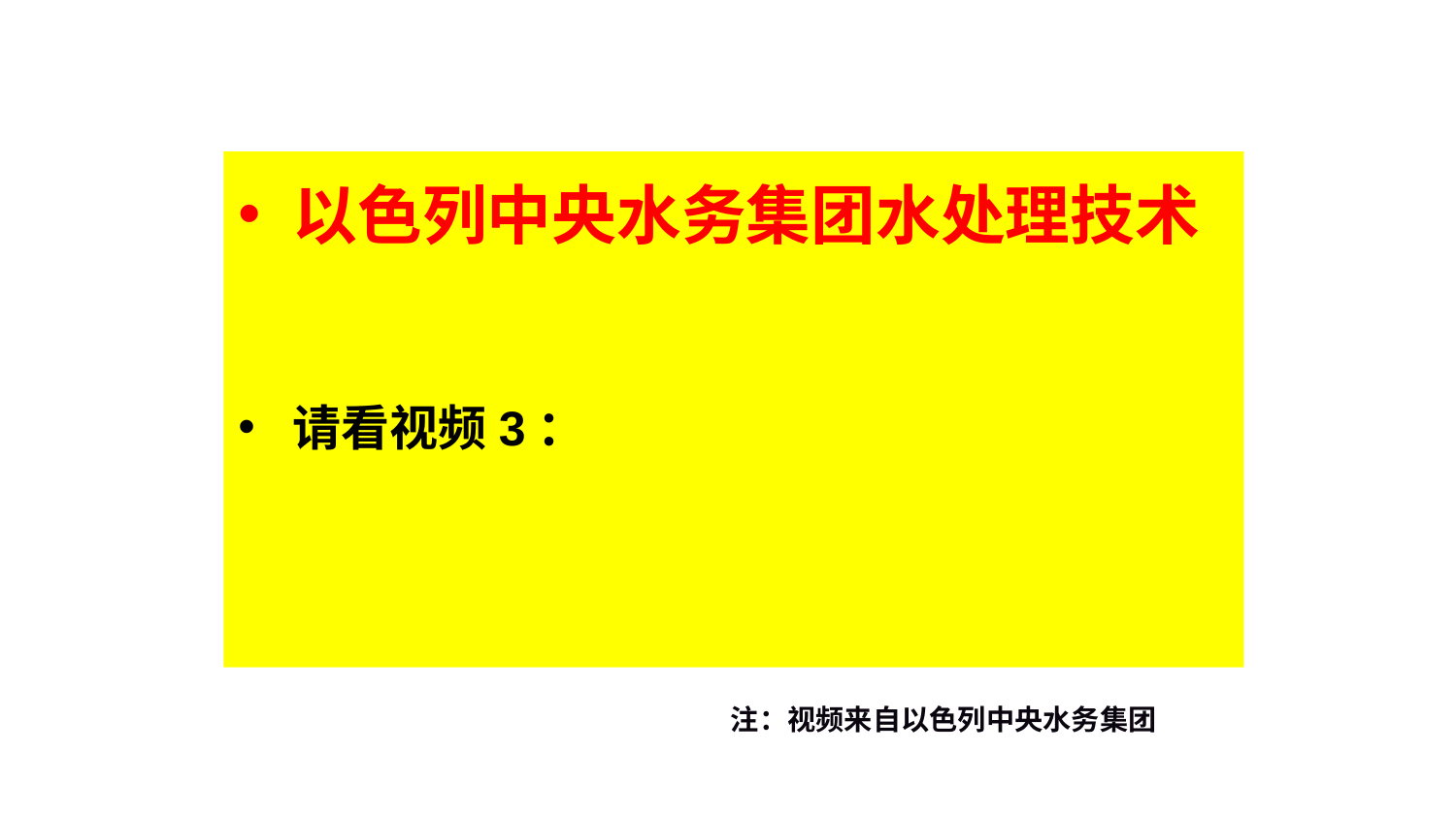

以色列中央水务集团水处理技术

请看视频3：
注：视频来自以色列中央水务集团